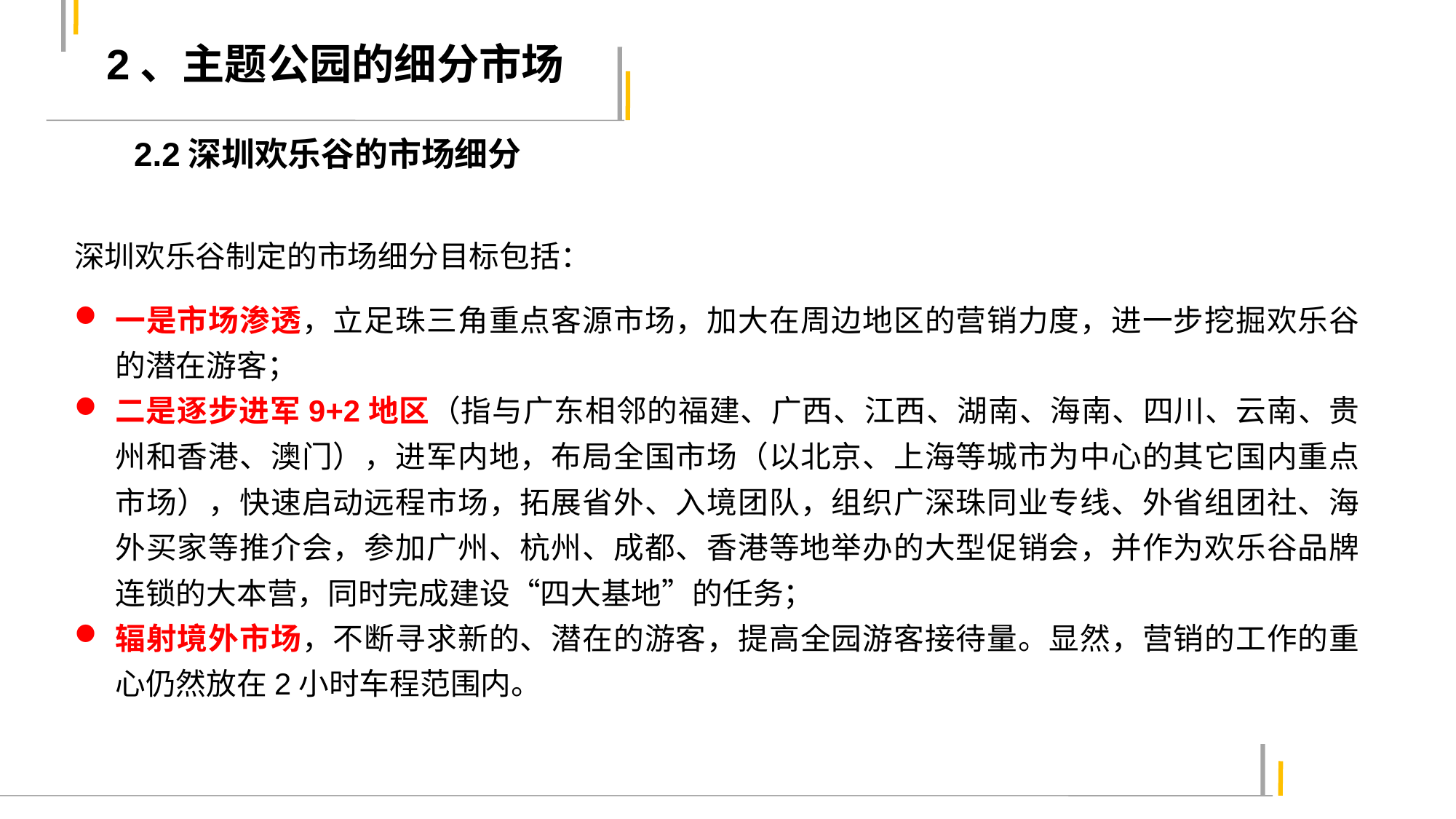

2、主题公园的细分市场

2.2深圳欢乐谷的市场细分
深圳欢乐谷制定的市场细分目标包括：
一是市场渗透，立足珠三角重点客源市场，加大在周边地区的营销力度，进一步挖掘欢乐谷的潜在游客；
二是逐步进军9+2地区（指与广东相邻的福建、广西、江西、湖南、海南、四川、云南、贵州和香港、澳门），进军内地，布局全国市场（以北京、上海等城市为中心的其它国内重点市场），快速启动远程市场，拓展省外、入境团队，组织广深珠同业专线、外省组团社、海外买家等推介会，参加广州、杭州、成都、香港等地举办的大型促销会，并作为欢乐谷品牌连锁的大本营，同时完成建设“四大基地”的任务；
辐射境外市场，不断寻求新的、潜在的游客，提高全园游客接待量。显然，营销的工作的重心仍然放在2小时车程范围内。